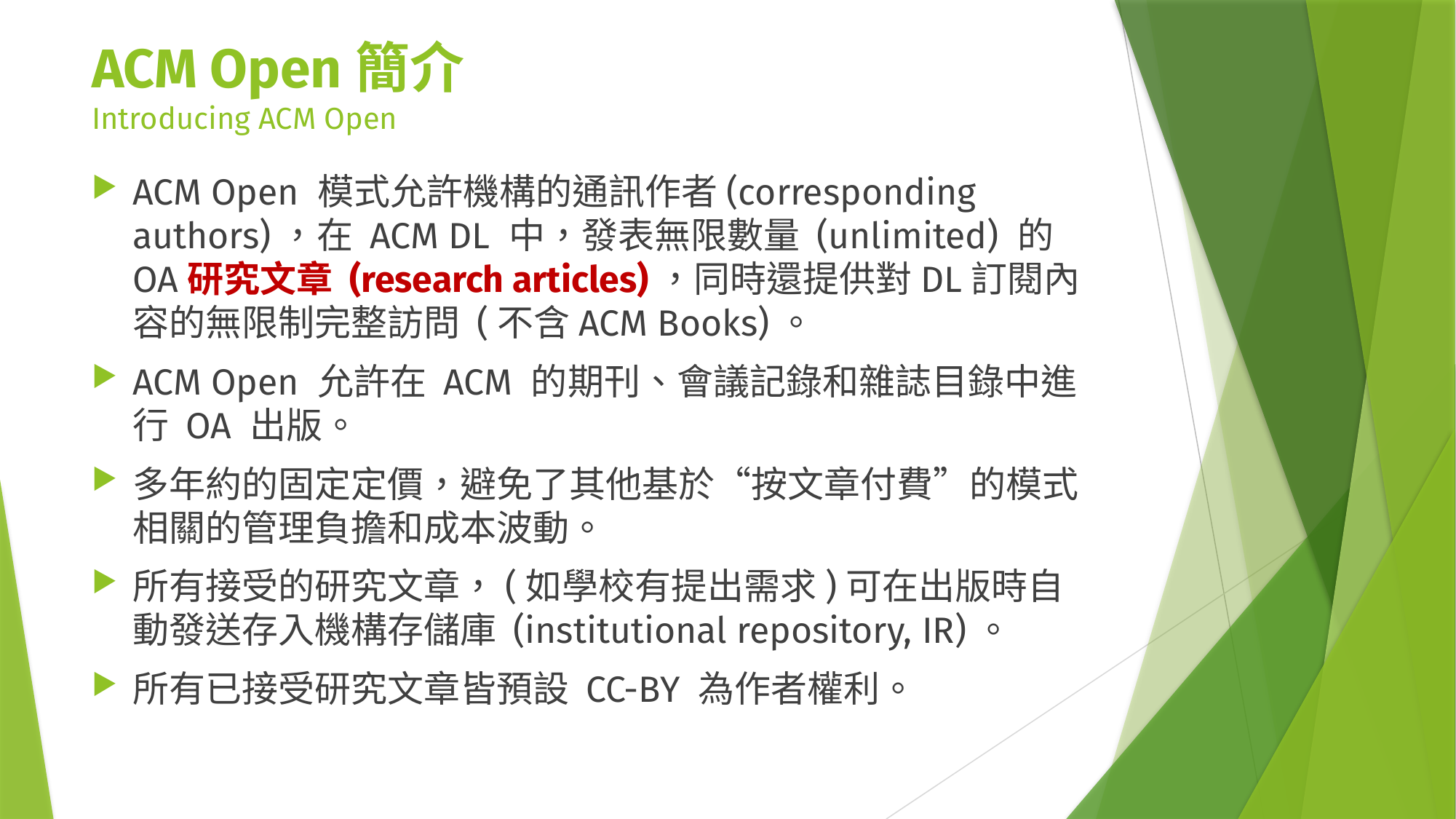

# ACM Open簡介 Introducing ACM Open
ACM Open 模式允許機構的通訊作者(corresponding authors)，在 ACM DL 中，發表無限數量 (unlimited) 的 OA研究文章 (research articles)，同時還提供對DL訂閱內容的無限制完整訪問 (不含ACM Books)。
ACM Open 允許在 ACM 的期刊、會議記錄和雜誌目錄中進行 OA 出版。
多年約的固定定價，避免了其他基於“按文章付費”的模式相關的管理負擔和成本波動。
所有接受的研究文章，(如學校有提出需求)可在出版時自動發送存入機構存儲庫 (institutional repository, IR)。
所有已接受研究文章皆預設 CC-BY 為作者權利。